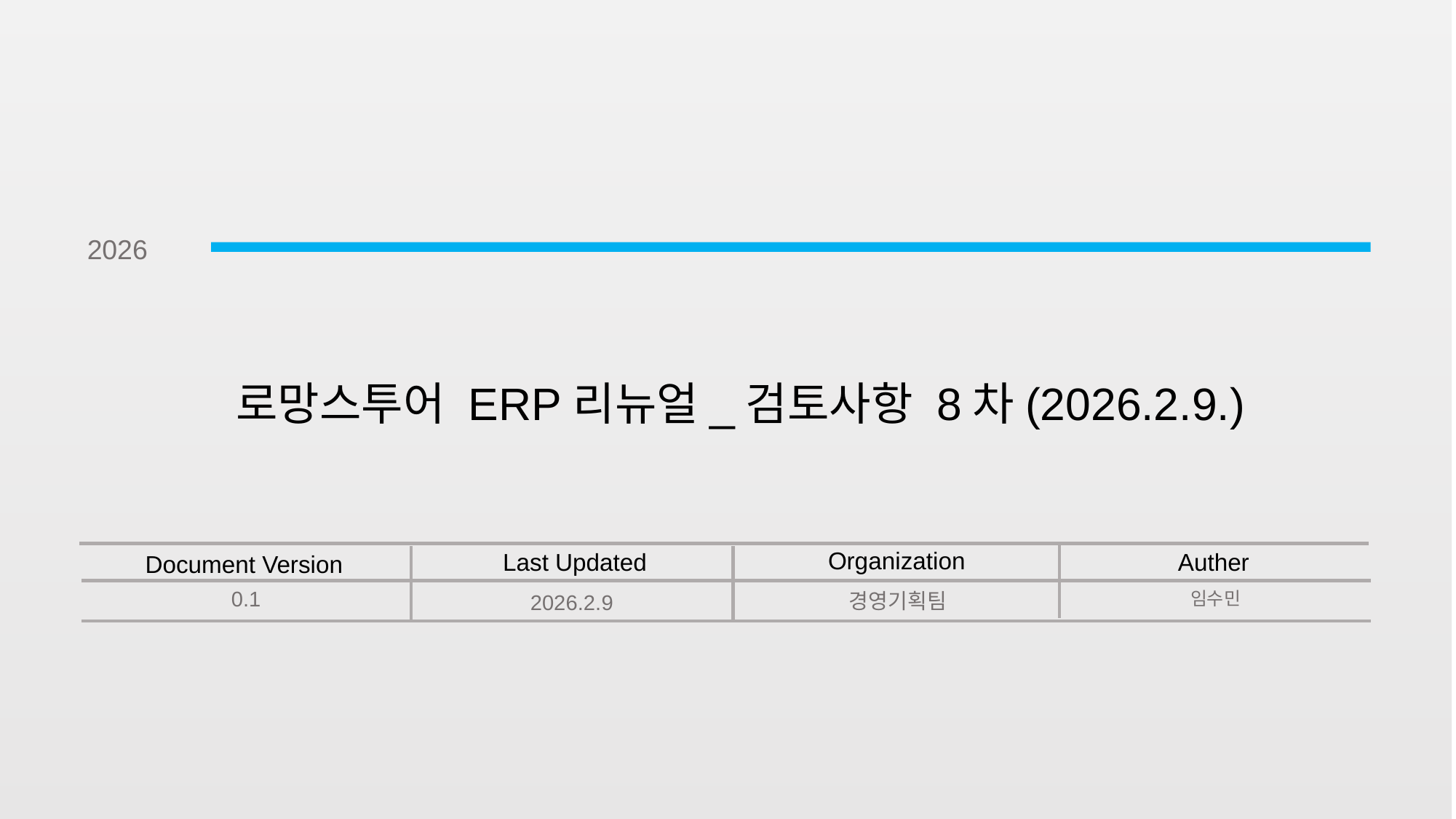

2026

로망스투어 ERP리뉴얼_검토사항 8차(2026.2.9.)
Organization
Auther
Last Updated
Document Version
0.1
임수민
경영기획팀
2026.2.9
1